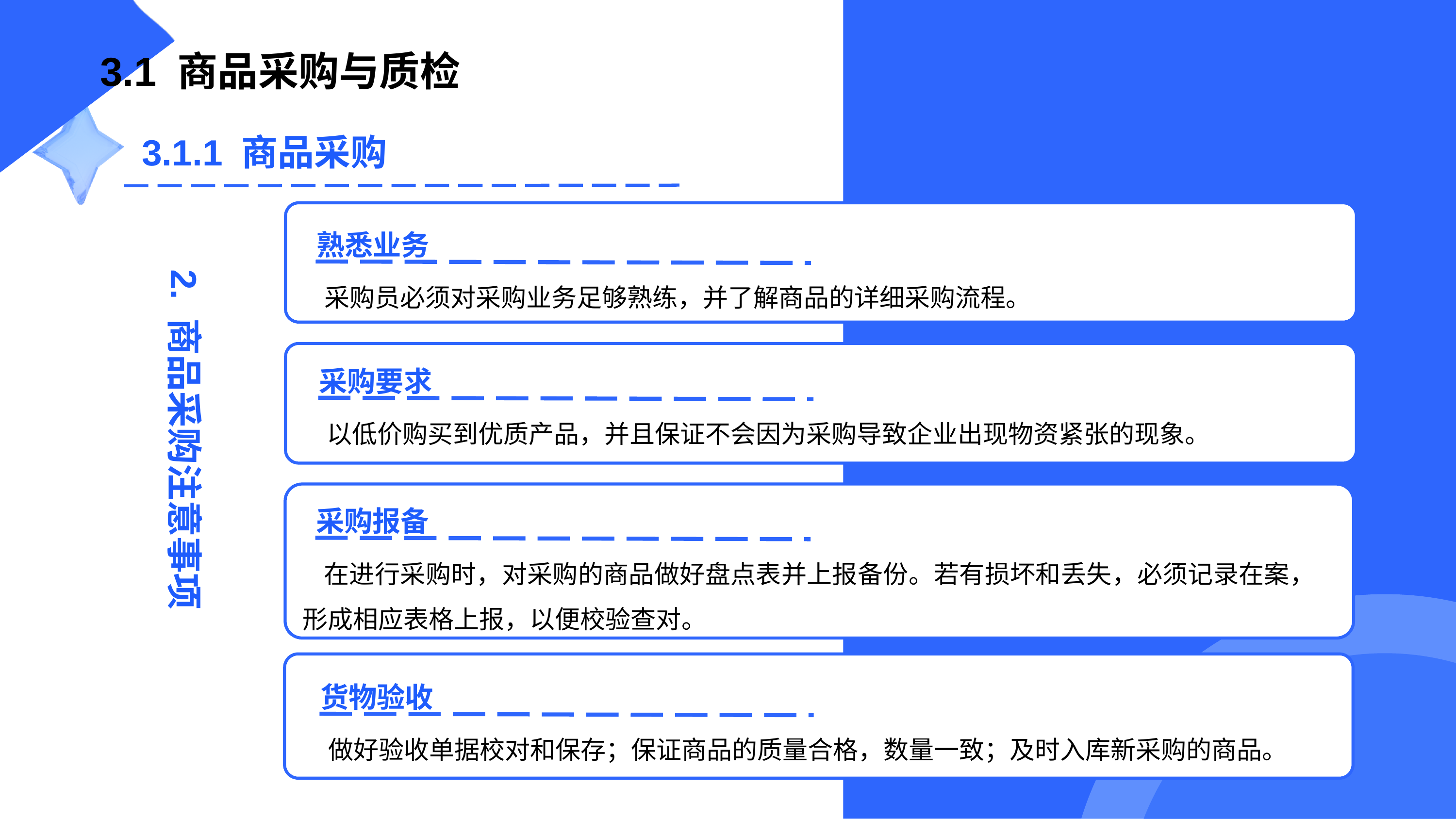

3.1 商品采购与质检

3.1.1 商品采购

熟悉业务

采购员必须对采购业务足够熟练，并了解商品的详细采购流程。
2. 商品采购注意事项

采购要求

以低价购买到优质产品，并且保证不会因为采购导致企业出现物资紧张的现象。
采购报备

在进行采购时，对采购的商品做好盘点表并上报备份。若有损坏和丢失，必须记录在案，形成相应表格上报，以便校验查对。

货物验收

做好验收单据校对和保存；保证商品的质量合格，数量一致；及时入库新采购的商品。